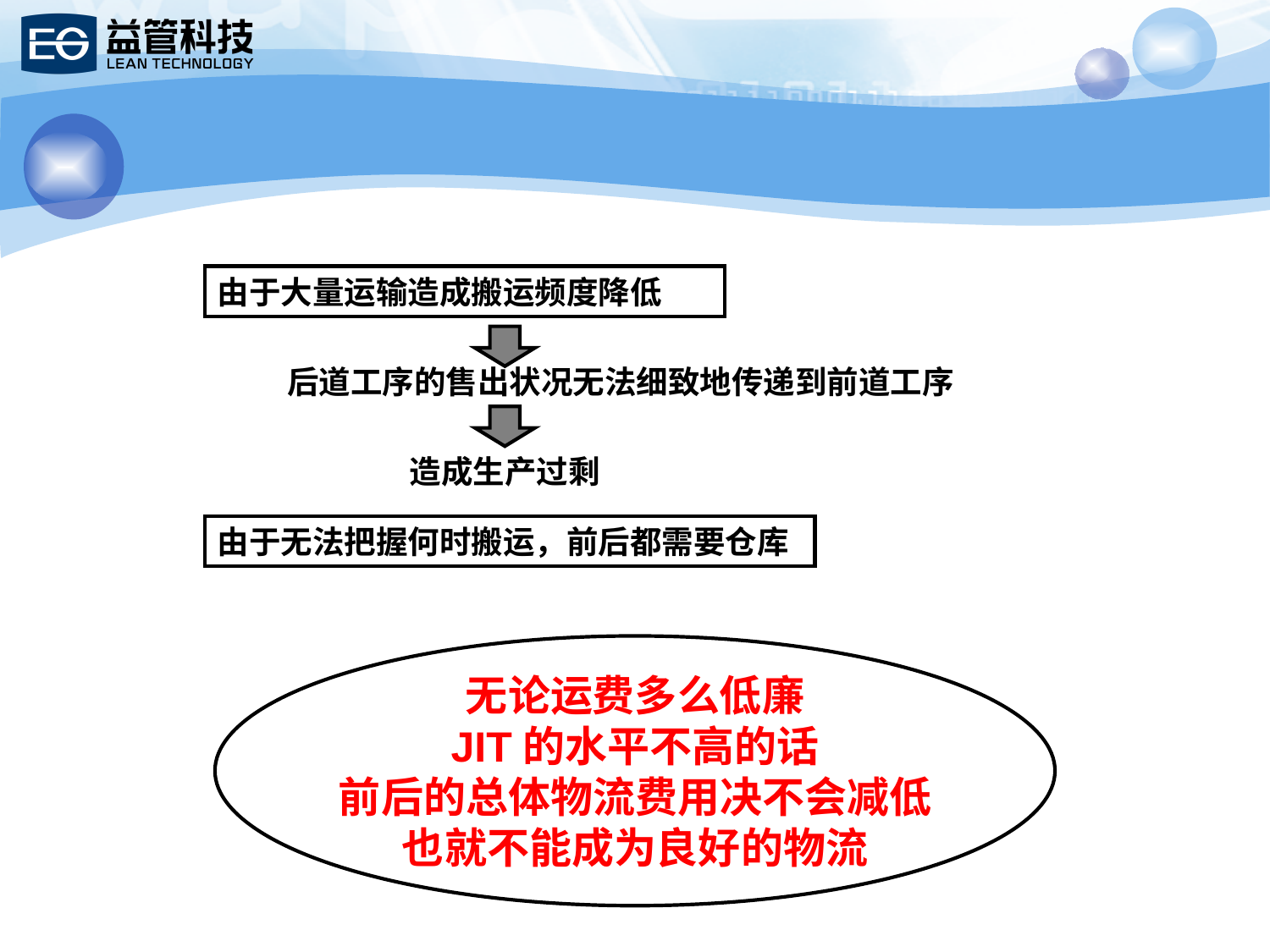

由于大量运输造成搬运频度降低

后道工序的售出状况无法细致地传递到前道工序

造成生产过剩
由于无法把握何时搬运，前后都需要仓库
无论运费多么低廉
JIT的水平不高的话
前后的总体物流费用决不会减低
也就不能成为良好的物流